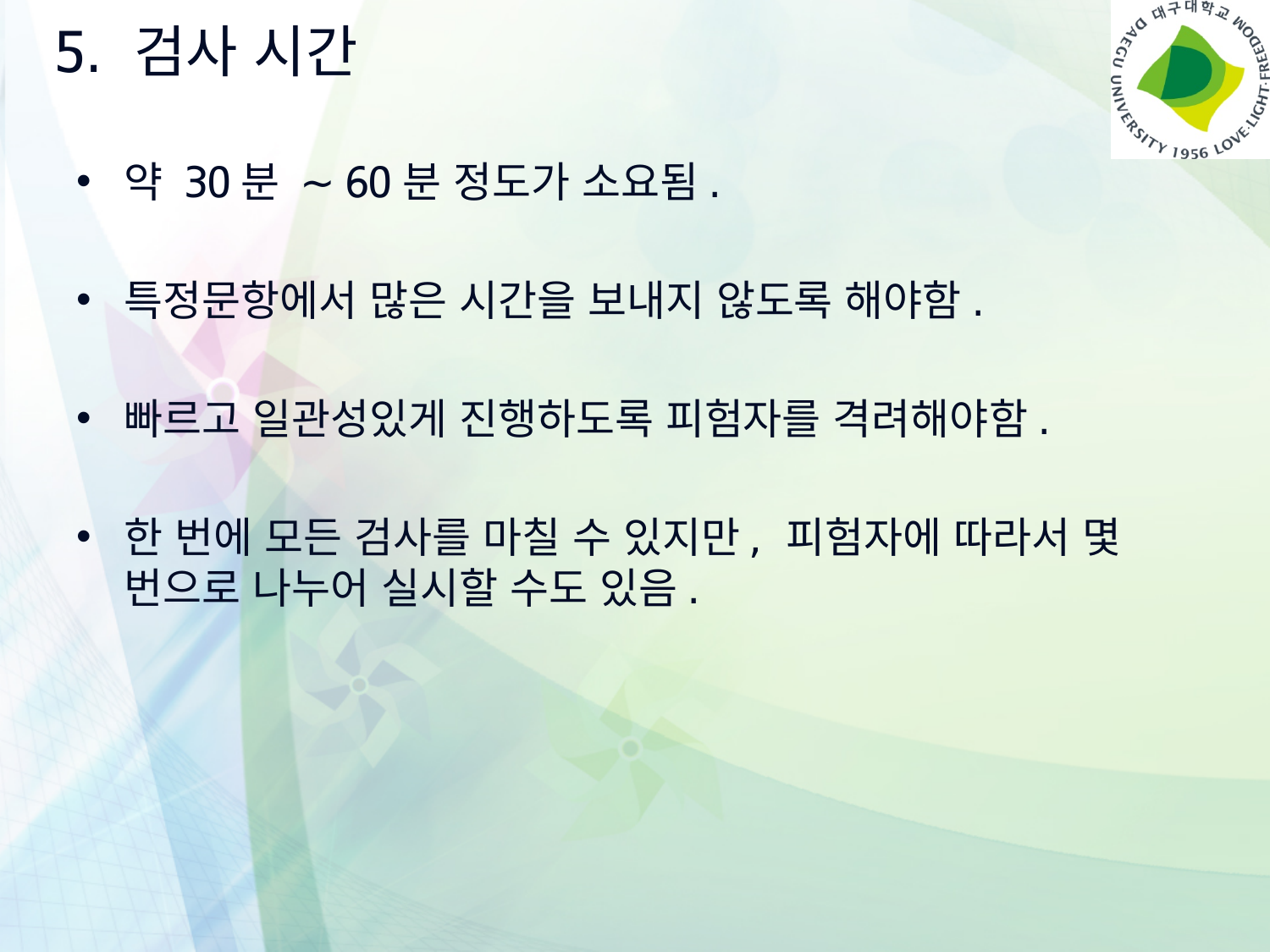

# 5. 검사 시간
약 30분 ~ 60분 정도가 소요됨.

특정문항에서 많은 시간을 보내지 않도록 해야함.

빠르고 일관성있게 진행하도록 피험자를 격려해야함.

한 번에 모든 검사를 마칠 수 있지만, 피험자에 따라서 몇 번으로 나누어 실시할 수도 있음.